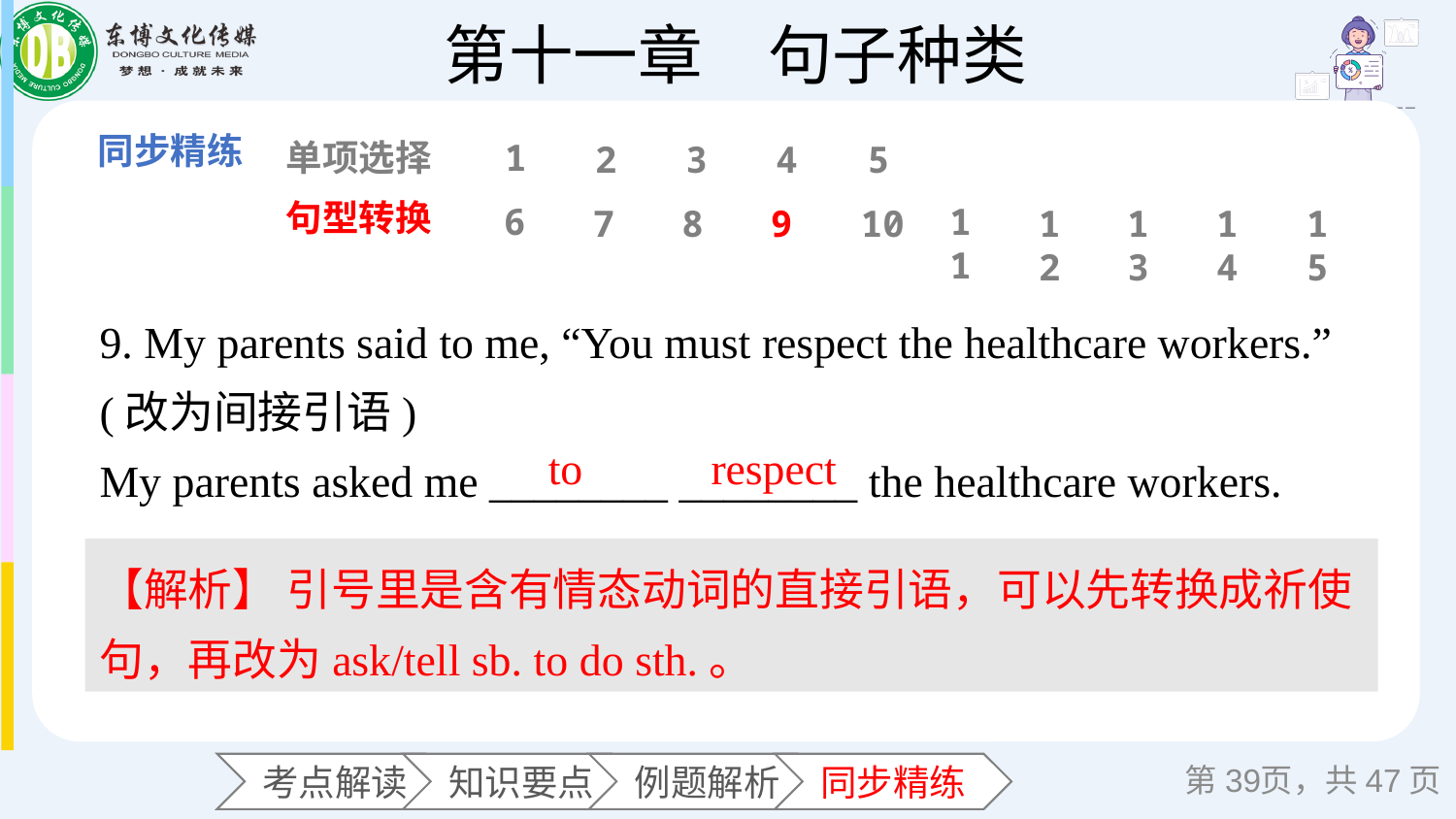

单项选择
1
2
3
4
5
句型转换
6
11
7
8
9
10
12
13
14
15

9. My parents said to me, “You must respect the healthcare workers.” (改为间接引语)
My parents asked me ________ ________ the healthcare workers.
to
respect
【解析】 引号里是含有情态动词的直接引语，可以先转换成祈使句，再改为ask/tell sb. to do sth.。
第39页，共47页